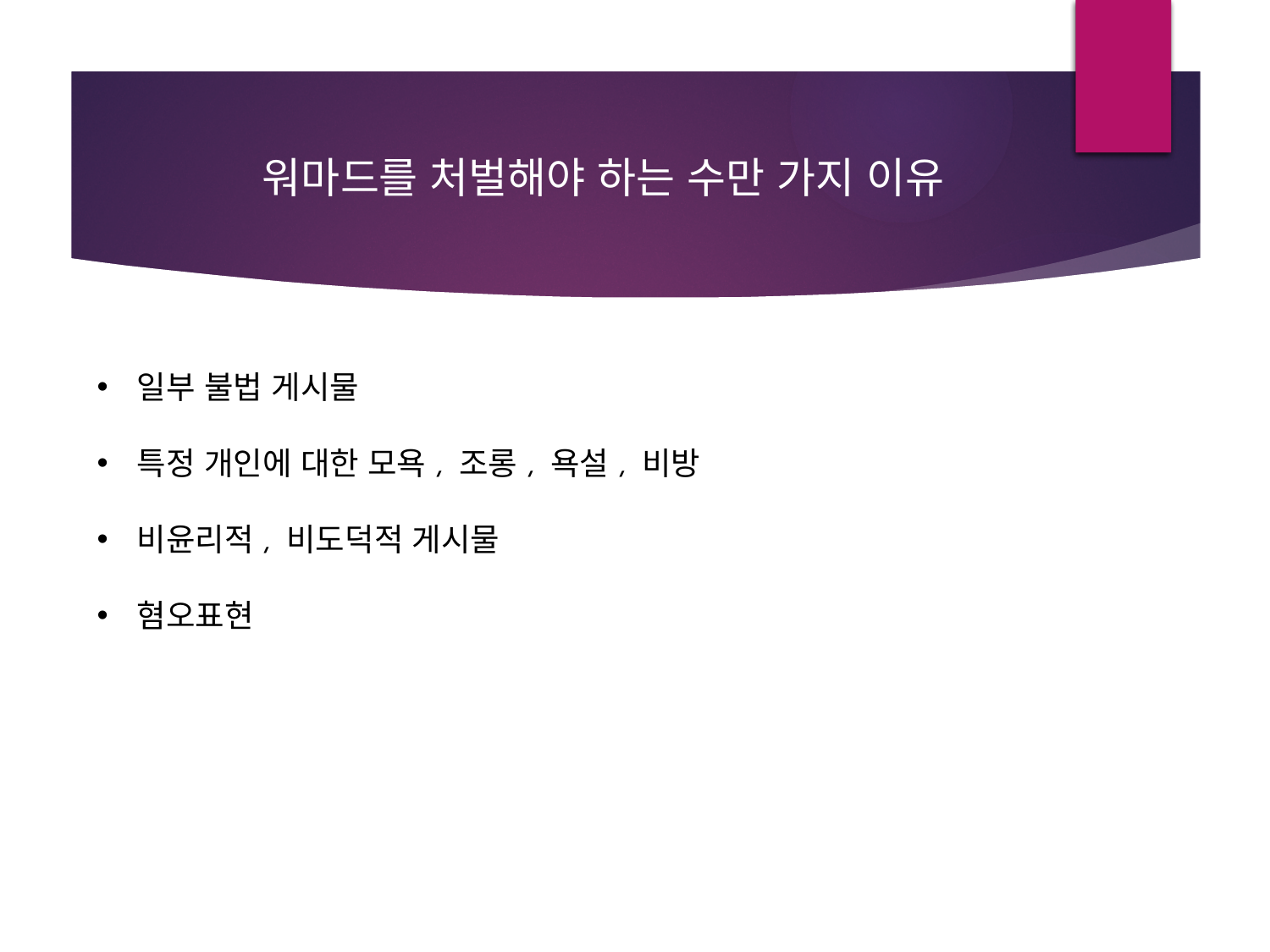

워마드를 처벌해야 하는 수만 가지 이유
일부 불법 게시물

특정 개인에 대한 모욕, 조롱, 욕설, 비방

비윤리적, 비도덕적 게시물

혐오표현